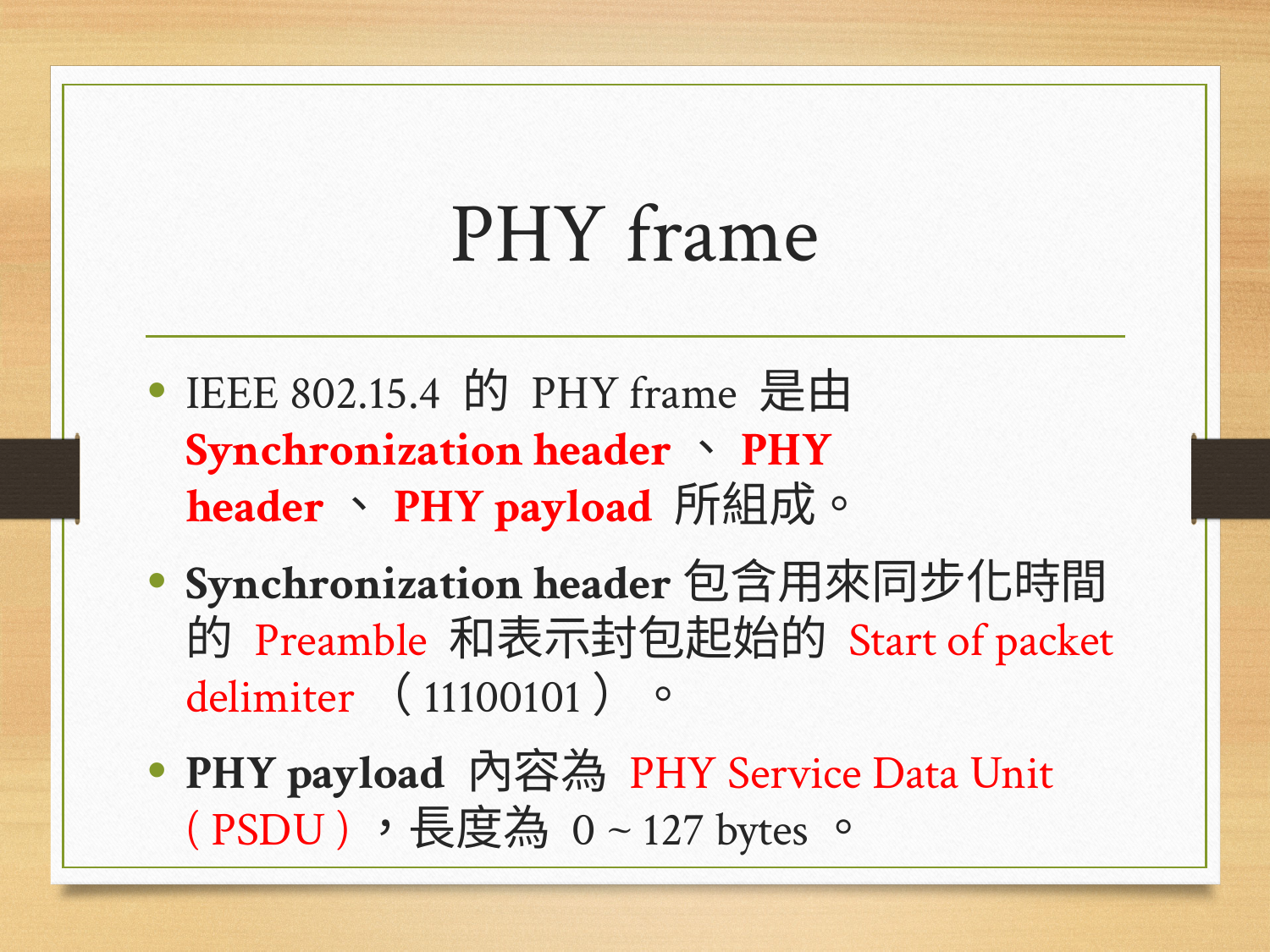

# PHY frame
IEEE 802.15.4 的 PHY frame 是由 Synchronization header、PHY header、PHY payload 所組成。
Synchronization header包含用來同步化時間的 Preamble 和表示封包起始的 Start of packet delimiter（11100101）。
PHY payload 內容為 PHY Service Data Unit ( PSDU )，長度為 0 ~ 127 bytes。